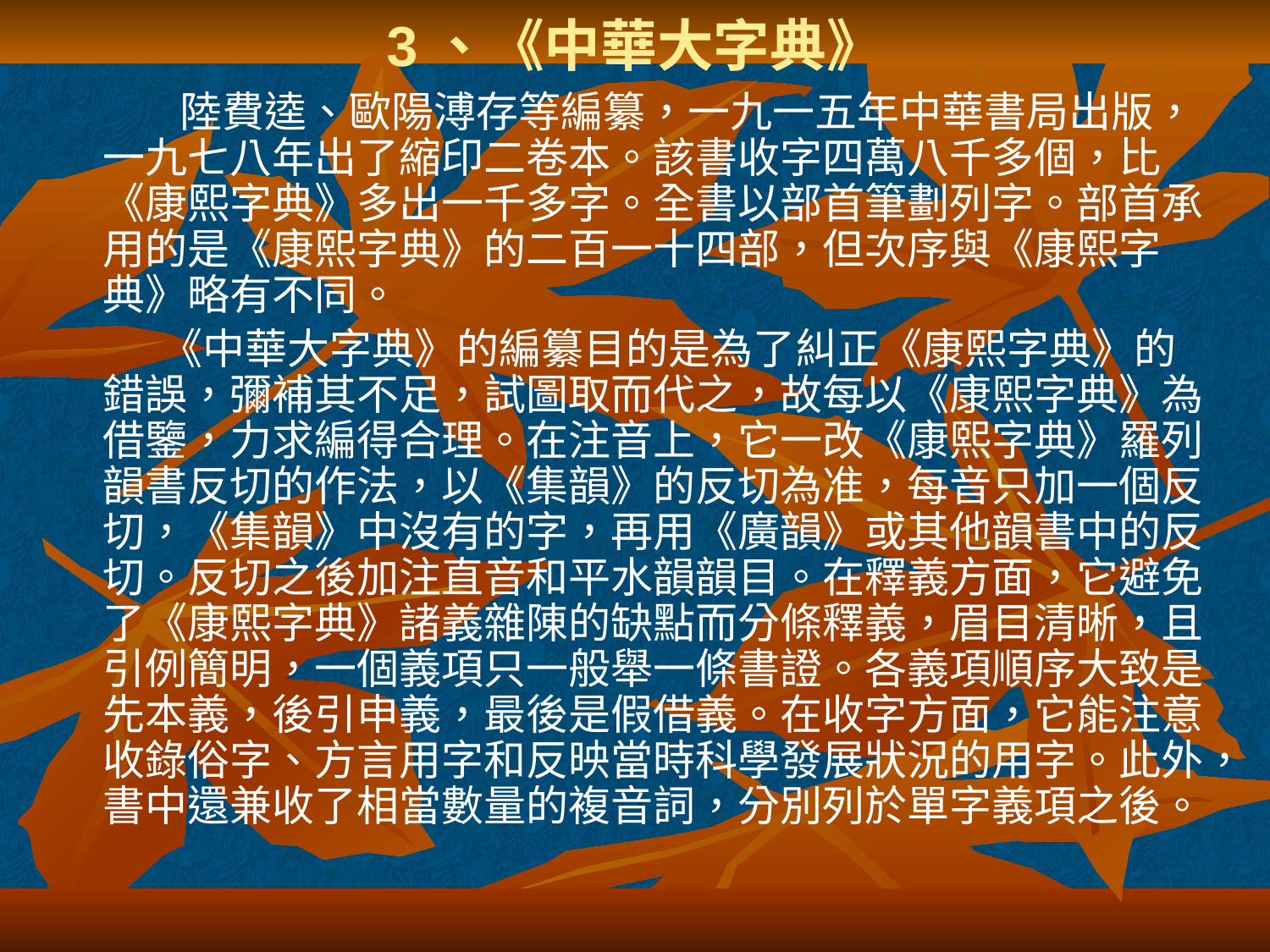

# 3、《中華大字典》
            陸費逵、歐陽溥存等編纂，一九一五年中華書局出版，一九七八年出了縮印二卷本。該書收字四萬八千多個，比《康熙字典》多出一千多字。全書以部首筆劃列字。部首承用的是《康熙字典》的二百一十四部，但次序與《康熙字典》略有不同。
          《中華大字典》的編纂目的是為了糾正《康熙字典》的錯誤，彌補其不足，試圖取而代之，故每以《康熙字典》為借鑒，力求編得合理。在注音上，它一改《康熙字典》羅列韻書反切的作法，以《集韻》的反切為准，每音只加一個反切，《集韻》中沒有的字，再用《廣韻》或其他韻書中的反切。反切之後加注直音和平水韻韻目。在釋義方面，它避免了《康熙字典》諸義雜陳的缺點而分條釋義，眉目清晰，且引例簡明，一個義項只一般舉一條書證。各義項順序大致是先本義，後引申義，最後是假借義。在收字方面，它能注意收錄俗字、方言用字和反映當時科學發展狀況的用字。此外，書中還兼收了相當數量的複音詞，分別列於單字義項之後。